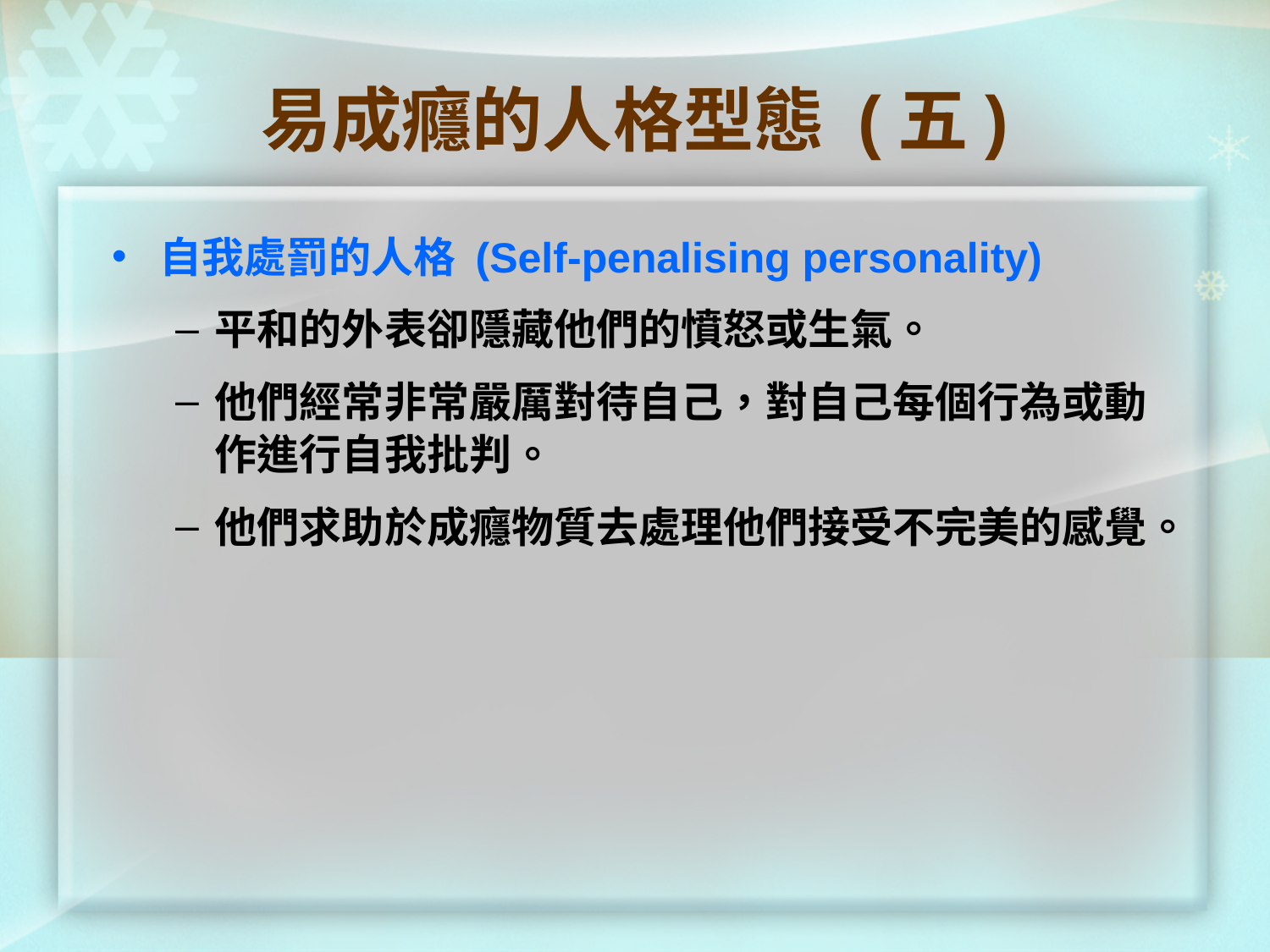

# 易成癮的人格型態 (五)
自我處罰的人格 (Self-penalising personality)
平和的外表卻隱藏他們的憤怒或生氣。
他們經常非常嚴厲對待自己，對自己每個行為或動作進行自我批判。
他們求助於成癮物質去處理他們接受不完美的感覺。